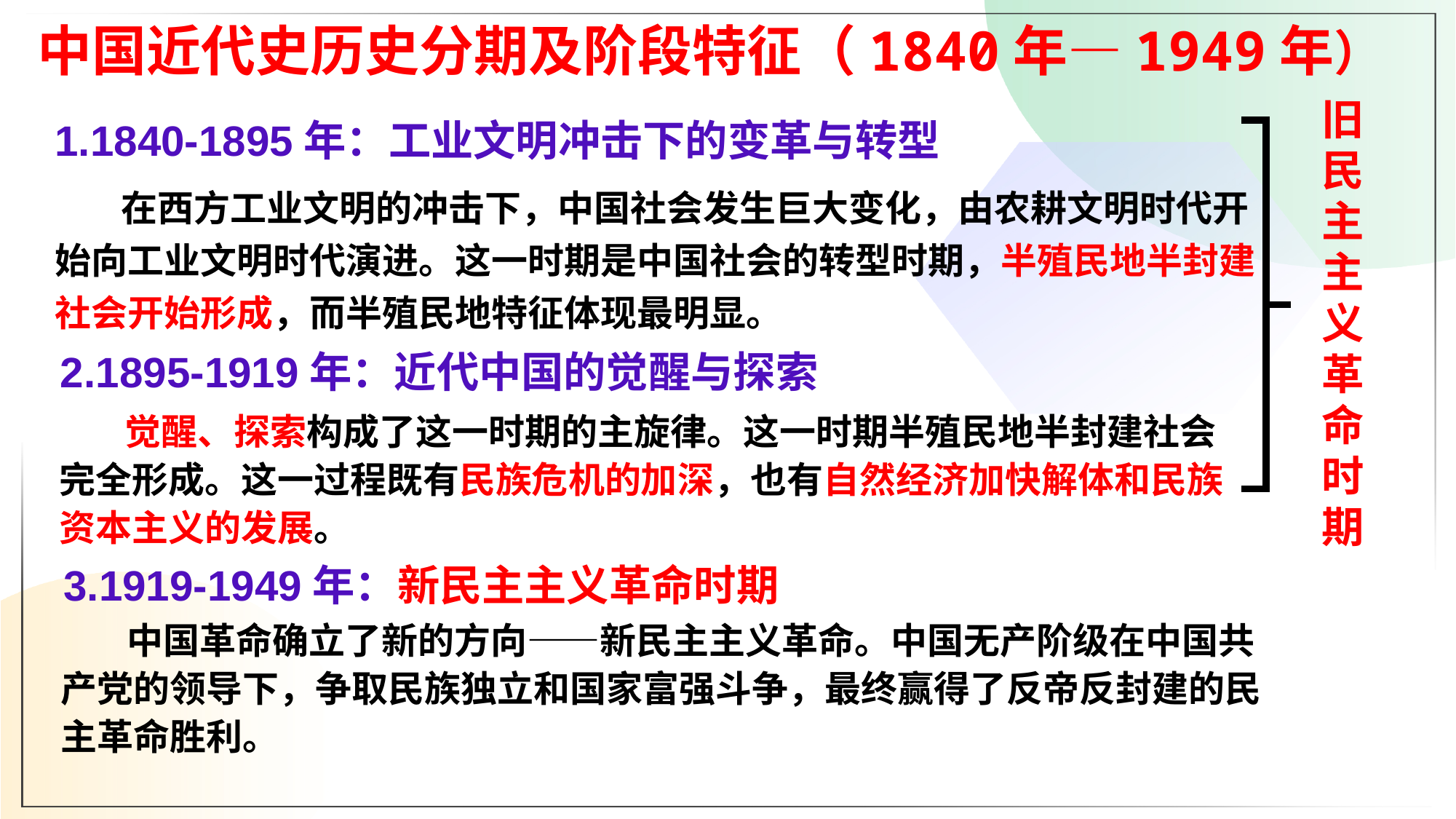

中国近代史历史分期及阶段特征（1840年—1949年）
旧民主主义革命时期

1.1840-1895年：工业文明冲击下的变革与转型
       在西方工业文明的冲击下，中国社会发生巨大变化，由农耕文明时代开始向工业文明时代演进。这一时期是中国社会的转型时期，半殖民地半封建社会开始形成，而半殖民地特征体现最明显。
2.1895-1919年：近代中国的觉醒与探索
       觉醒、探索构成了这一时期的主旋律。这一时期半殖民地半封建社会完全形成。这一过程既有民族危机的加深，也有自然经济加快解体和民族资本主义的发展。
3.1919-1949年：新民主主义革命时期
       中国革命确立了新的方向——新民主主义革命。中国无产阶级在中国共产党的领导下，争取民族独立和国家富强斗争，最终赢得了反帝反封建的民主革命胜利。